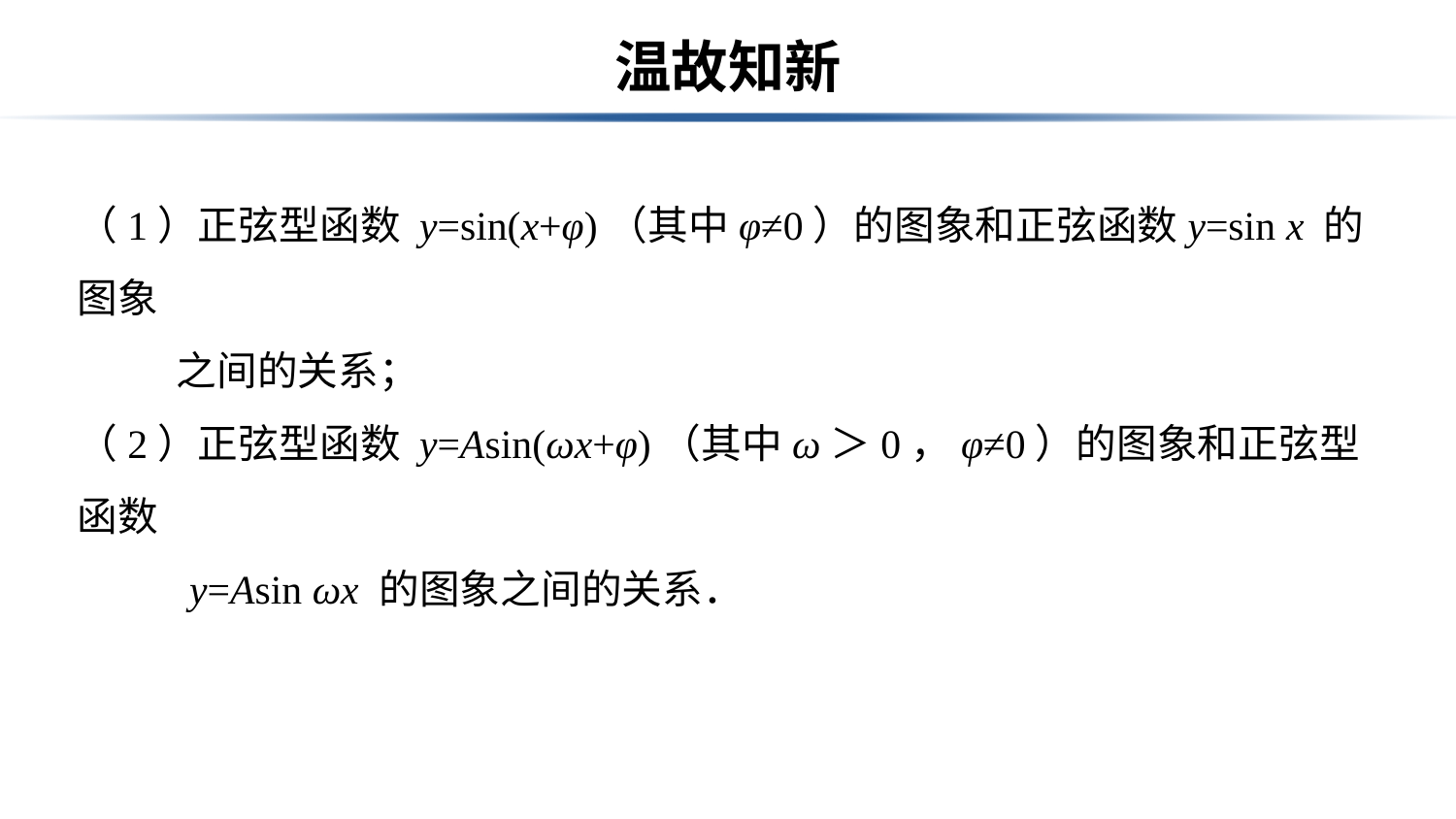

# 温故知新
（1）正弦型函数 y=sin(x+φ)（其中φ≠0）的图象和正弦函数y=sin x 的图象
　　  之间的关系；
（2）正弦型函数 y=Asin(ωx+φ)（其中ω＞0，φ≠0）的图象和正弦型函数
           y=Asin ωx 的图象之间的关系．